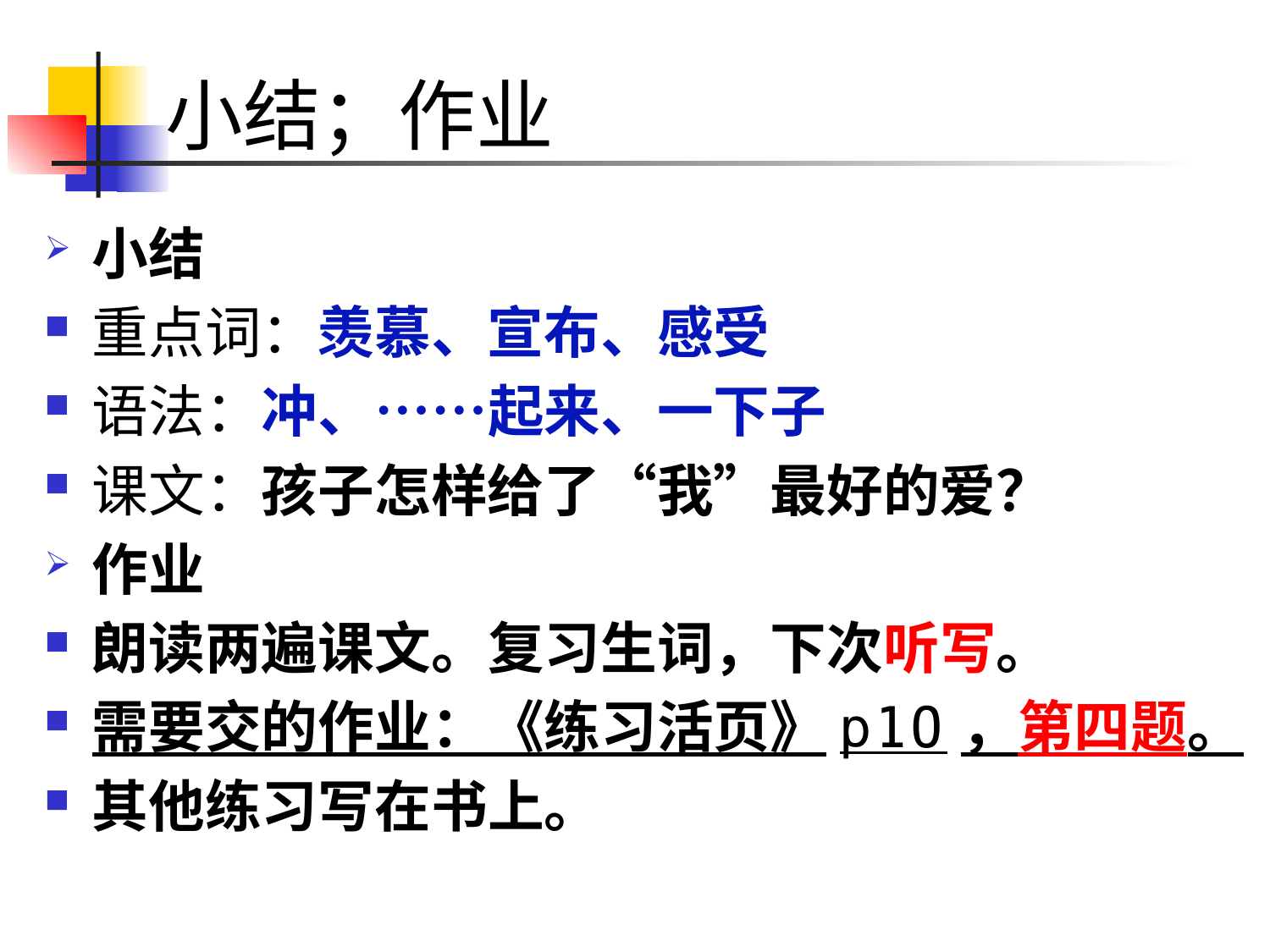

# 小结；作业
小结
重点词：羡慕、宣布、感受
语法：冲、……起来、一下子
课文：孩子怎样给了“我”最好的爱？
作业
朗读两遍课文。复习生词，下次听写。
需要交的作业：《练习活页》p10，第四题。
其他练习写在书上。